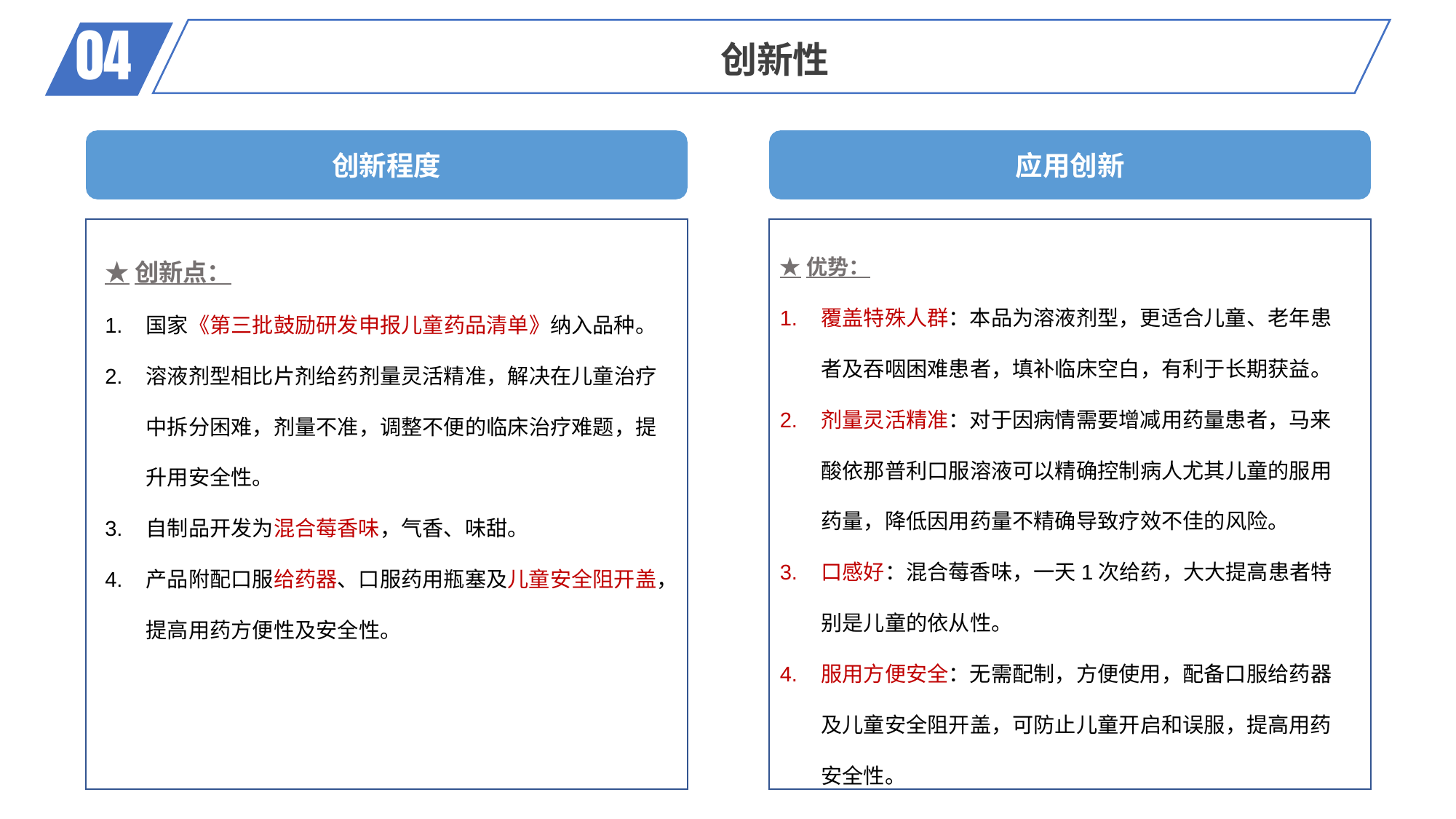

04

创新性
创新程度
应用创新

★创新点：
国家《第三批鼓励研发申报儿童药品清单》纳入品种。
溶液剂型相比片剂给药剂量灵活精准，解决在儿童治疗中拆分困难，剂量不准，调整不便的临床治疗难题，提升用安全性。
自制品开发为混合莓香味，气香、味甜。
产品附配口服给药器、口服药用瓶塞及儿童安全阻开盖，提高用药方便性及安全性。
★优势：
覆盖特殊人群：本品为溶液剂型，更适合儿童、老年患者及吞咽困难患者，填补临床空白，有利于长期获益。
剂量灵活精准：对于因病情需要增减用药量患者，马来酸依那普利口服溶液可以精确控制病人尤其儿童的服用药量，降低因用药量不精确导致疗效不佳的风险。
口感好：混合莓香味，一天1次给药，大大提高患者特别是儿童的依从性。
服用方便安全：无需配制，方便使用，配备口服给药器及儿童安全阻开盖，可防止儿童开启和误服，提高用药安全性。